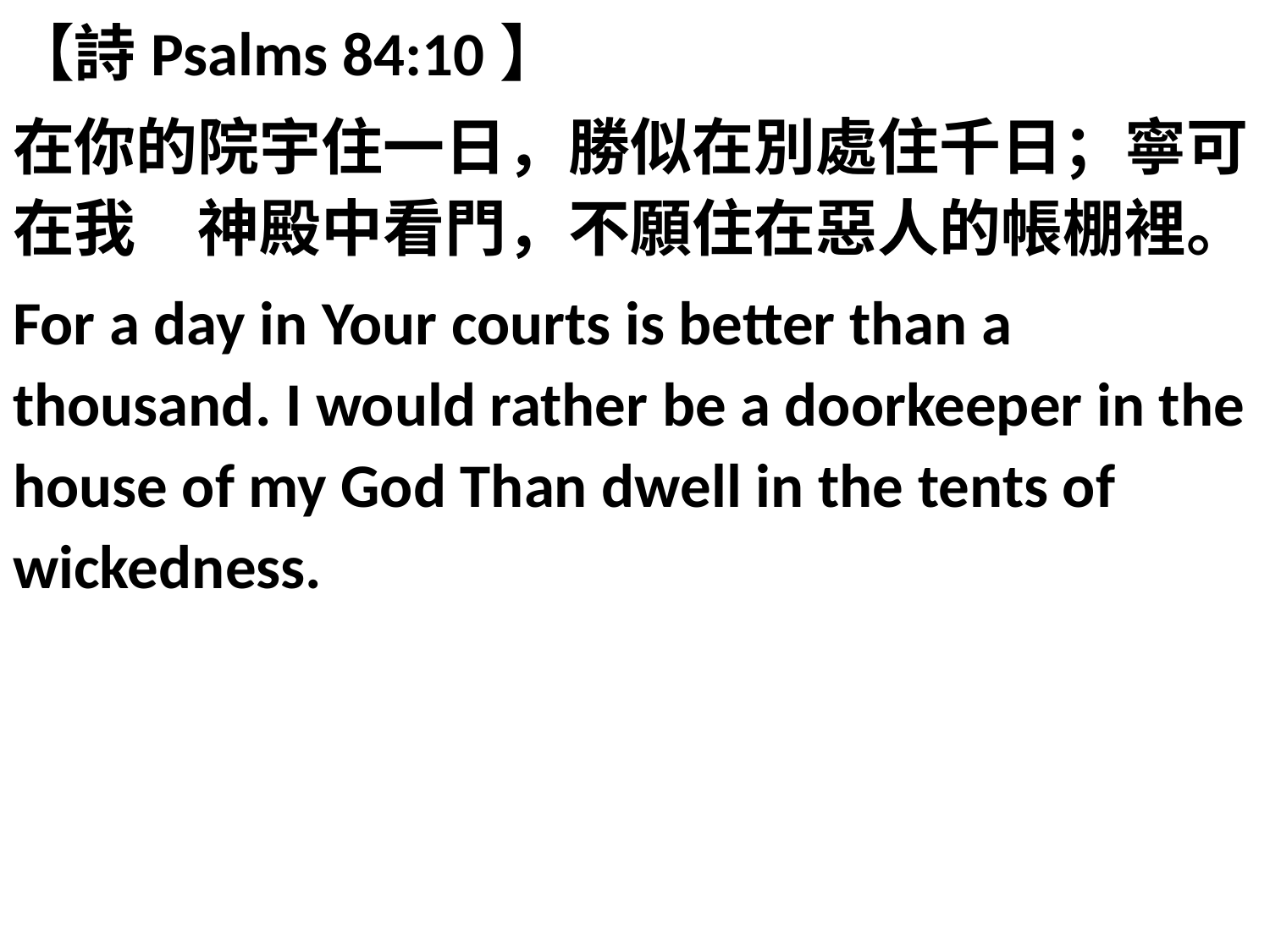

【詩Psalms 84:10】
在你的院宇住一日，勝似在別處住千日；寧可在我　神殿中看門，不願住在惡人的帳棚裡。
For a day in Your courts is better than a thousand. I would rather be a doorkeeper in the house of my God Than dwell in the tents of wickedness.